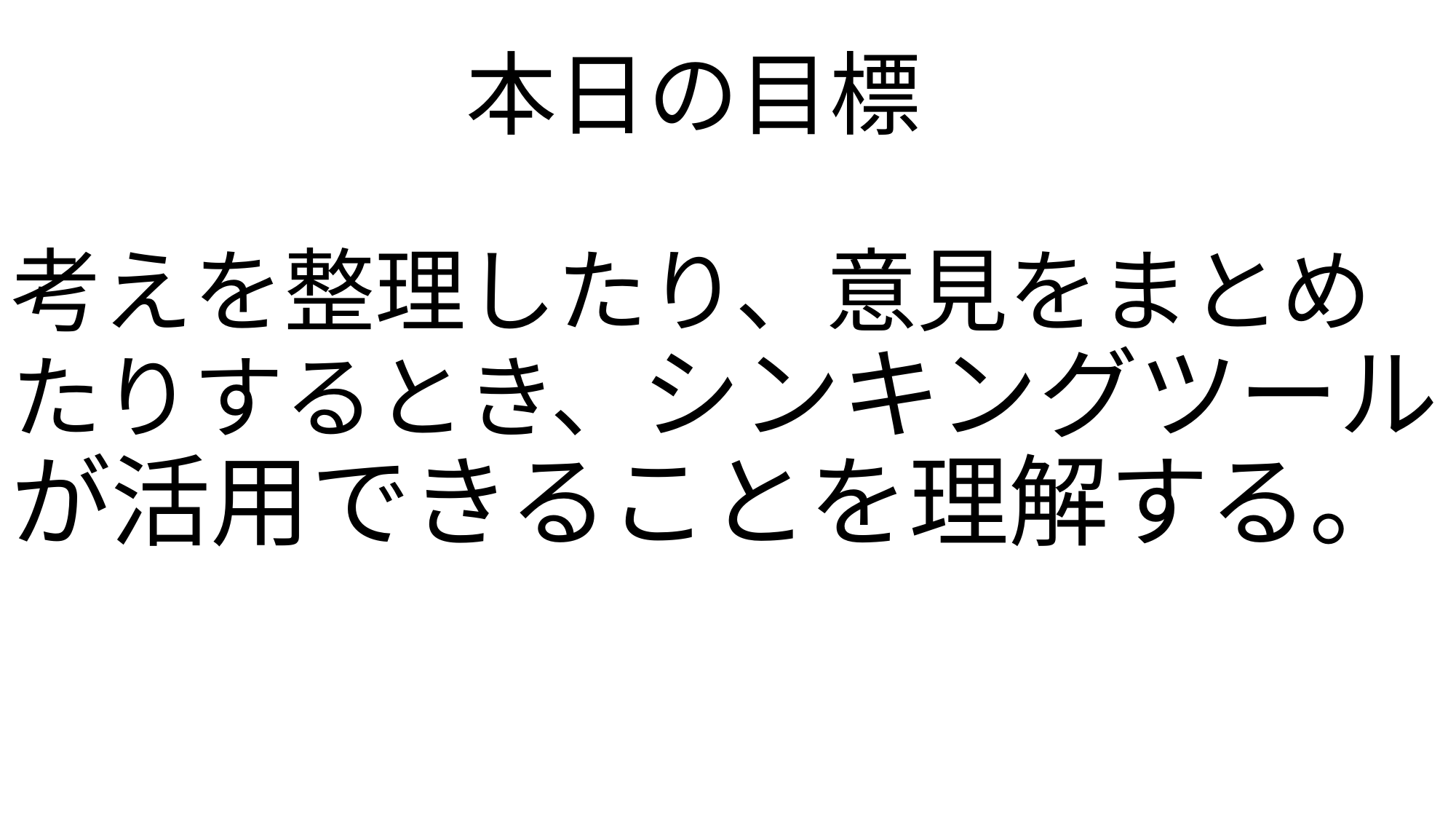

# 本日の目標 考えを整理したり、意見をまとめたりするとき、シンキングツールが活用できることを理解する。